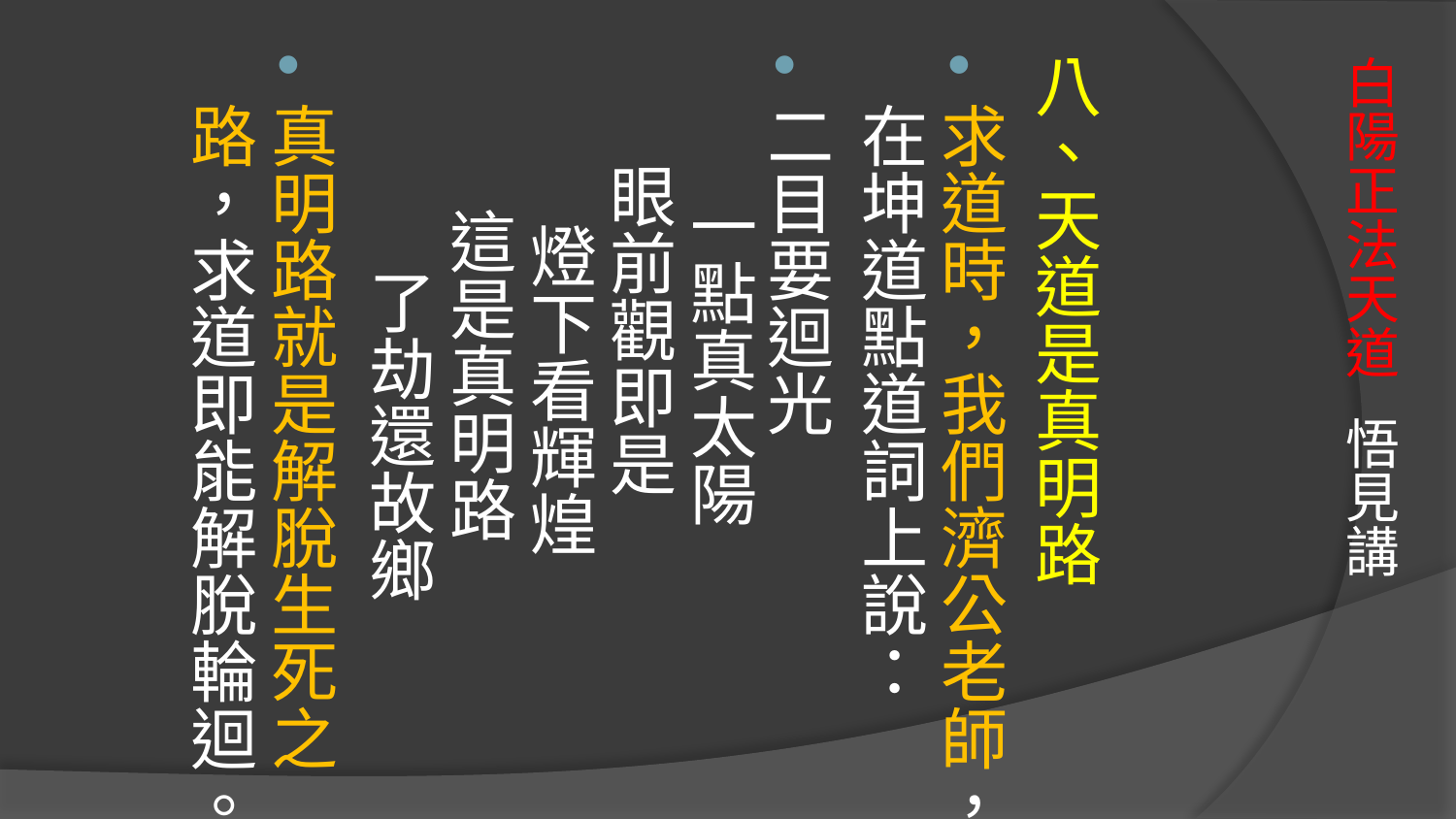

八、天道是真明路
求道時，我們濟公老師，在坤道點道詞上說：
二目要迴光                             一點真太陽                     眼前觀即是                           燈下看輝煌                      這是真明路                           了劫還故鄉
真明路就是解脫生死之路，求道即能解脫輪迴。

# 白陽正法天道   悟見講